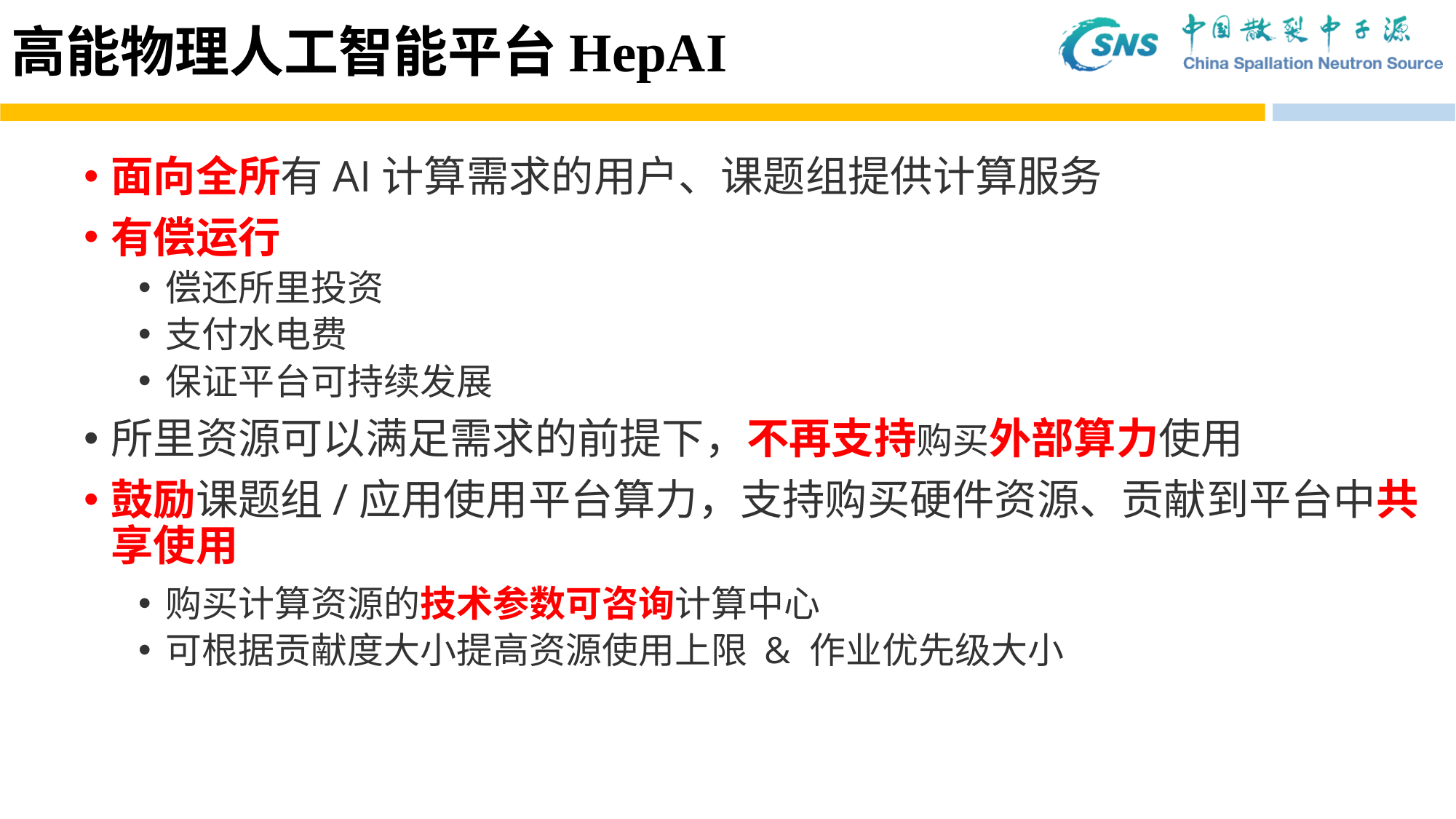

# 高能物理人工智能平台HepAI
面向全所有AI计算需求的用户、课题组提供计算服务
有偿运行
偿还所里投资
支付水电费
保证平台可持续发展
所里资源可以满足需求的前提下，不再支持购买外部算力使用
鼓励课题组/应用使用平台算力，支持购买硬件资源、贡献到平台中共享使用
购买计算资源的技术参数可咨询计算中心
可根据贡献度大小提高资源使用上限 & 作业优先级大小